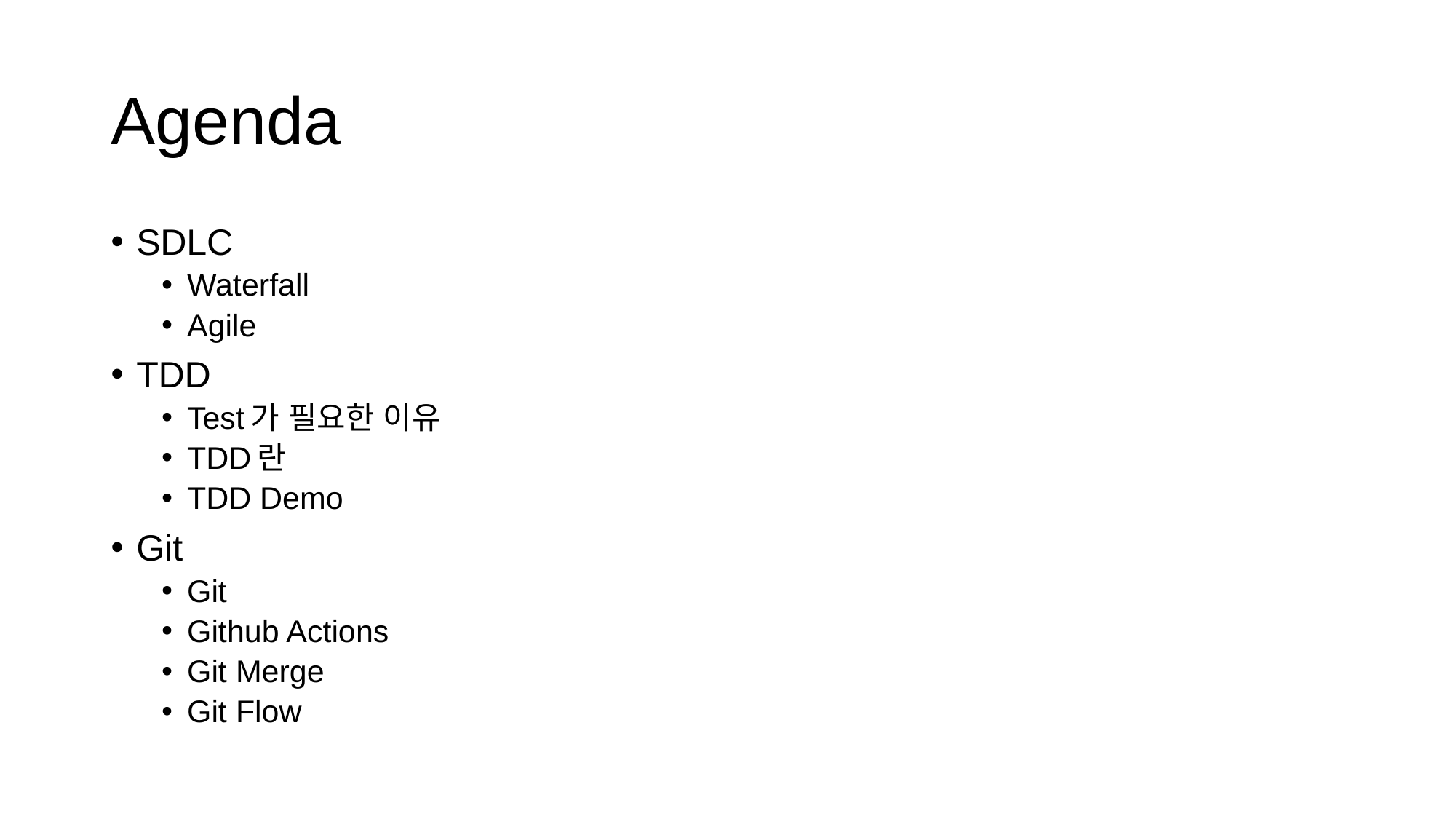

# Agenda
SDLC
Waterfall
Agile
TDD
Test가 필요한 이유
TDD란
TDD Demo
Git
Git
Github Actions
Git Merge
Git Flow